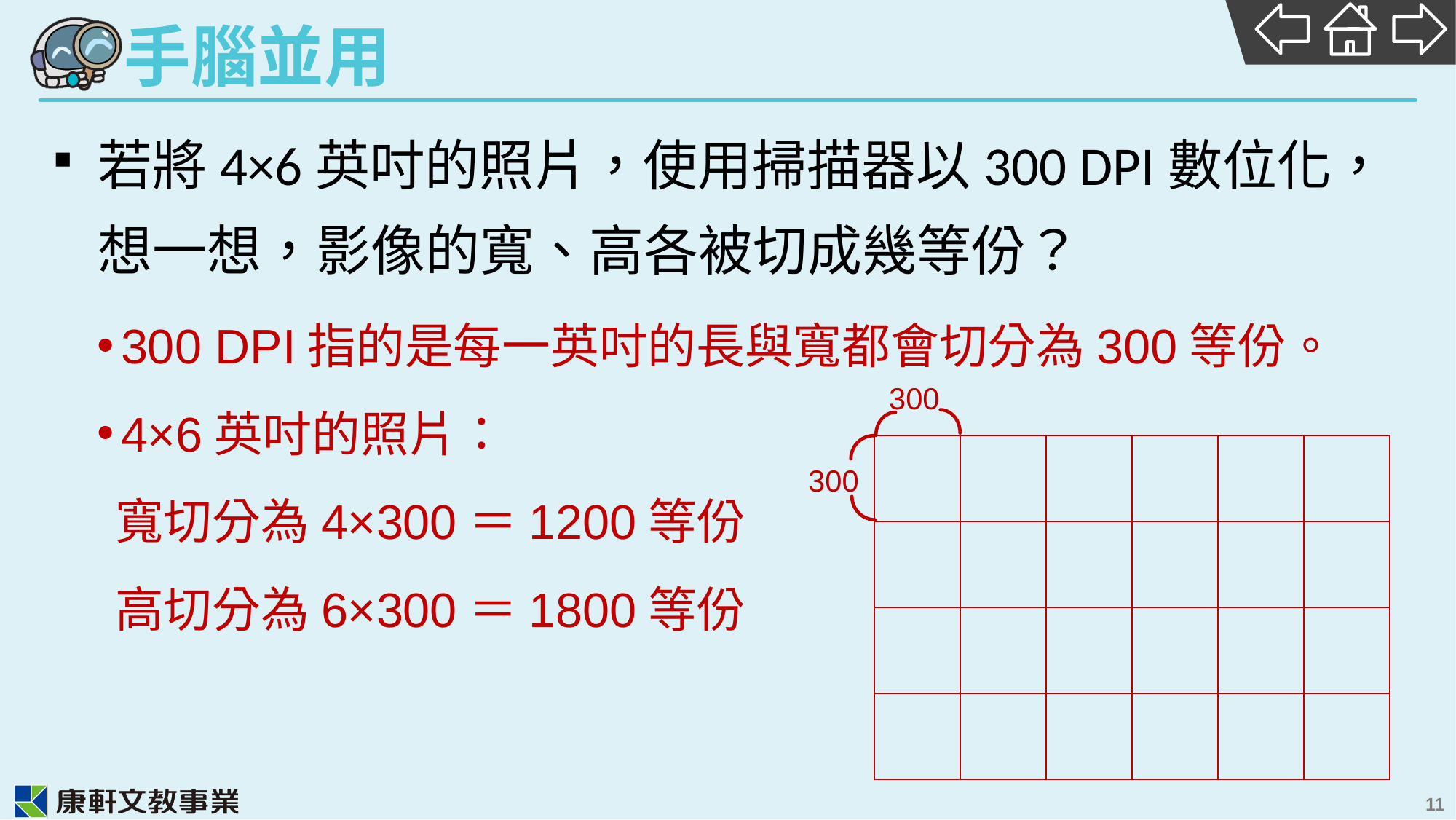

若將4×6英吋的照片，使用掃描器以300 DPI數位化，想一想，影像的寬、高各被切成幾等份？
300 DPI指的是每一英吋的長與寬都會切分為300等份。
4×6英吋的照片：
寬切分為4×300＝1200等份
高切分為6×300＝1800等份
300

300
|  |  |  |  |  |  |
| --- | --- | --- | --- | --- | --- |
|  |  |  |  |  |  |
|  |  |  |  |  |  |
|  |  |  |  |  |  |
11